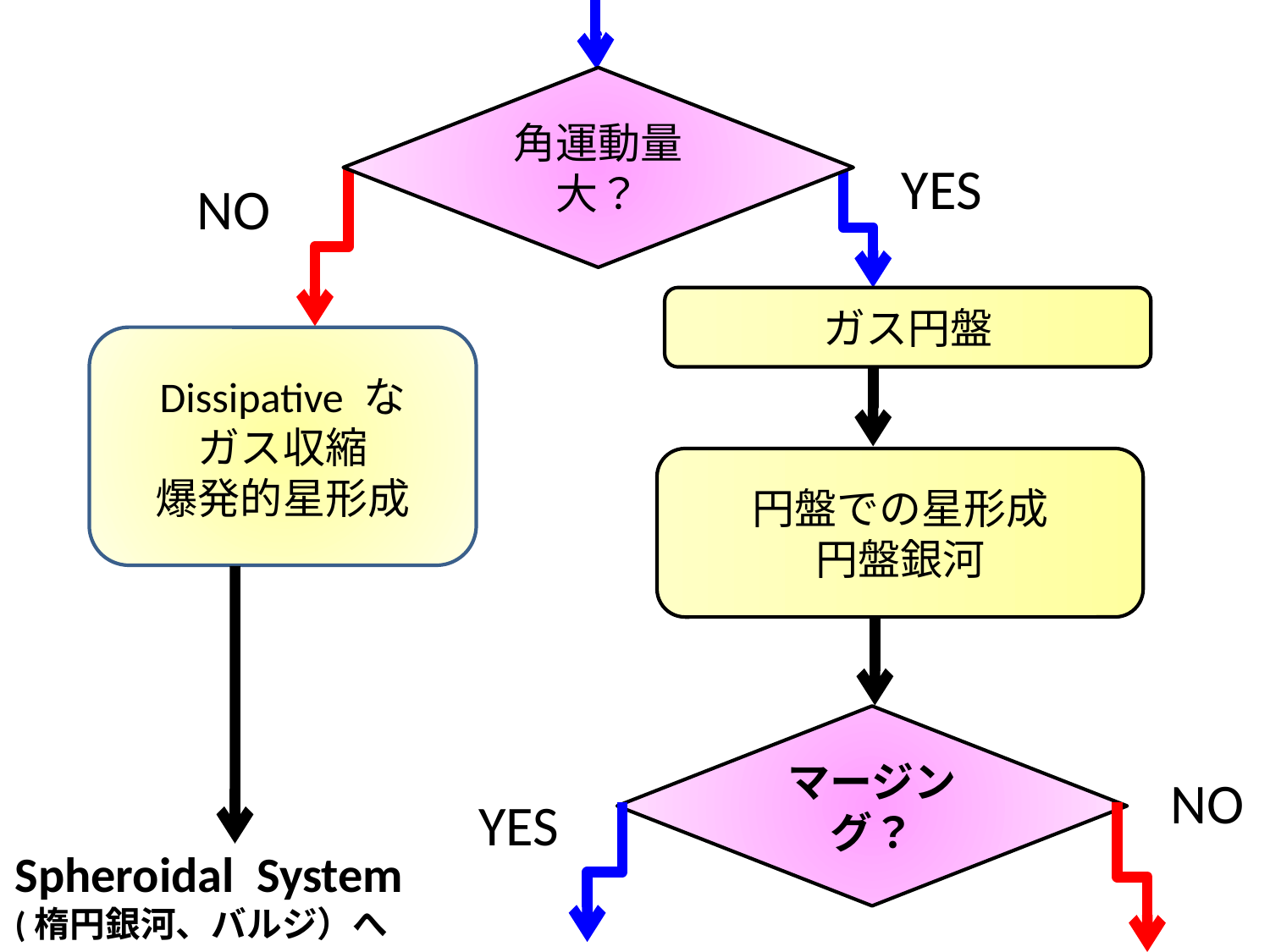

角運動量大？
YES
NO
ガス円盤
Dissipative な
ガス収縮
爆発的星形成
円盤での星形成
円盤銀河
マージング？
NO
YES
Spheroidal  System
(楕円銀河、バルジ）へ